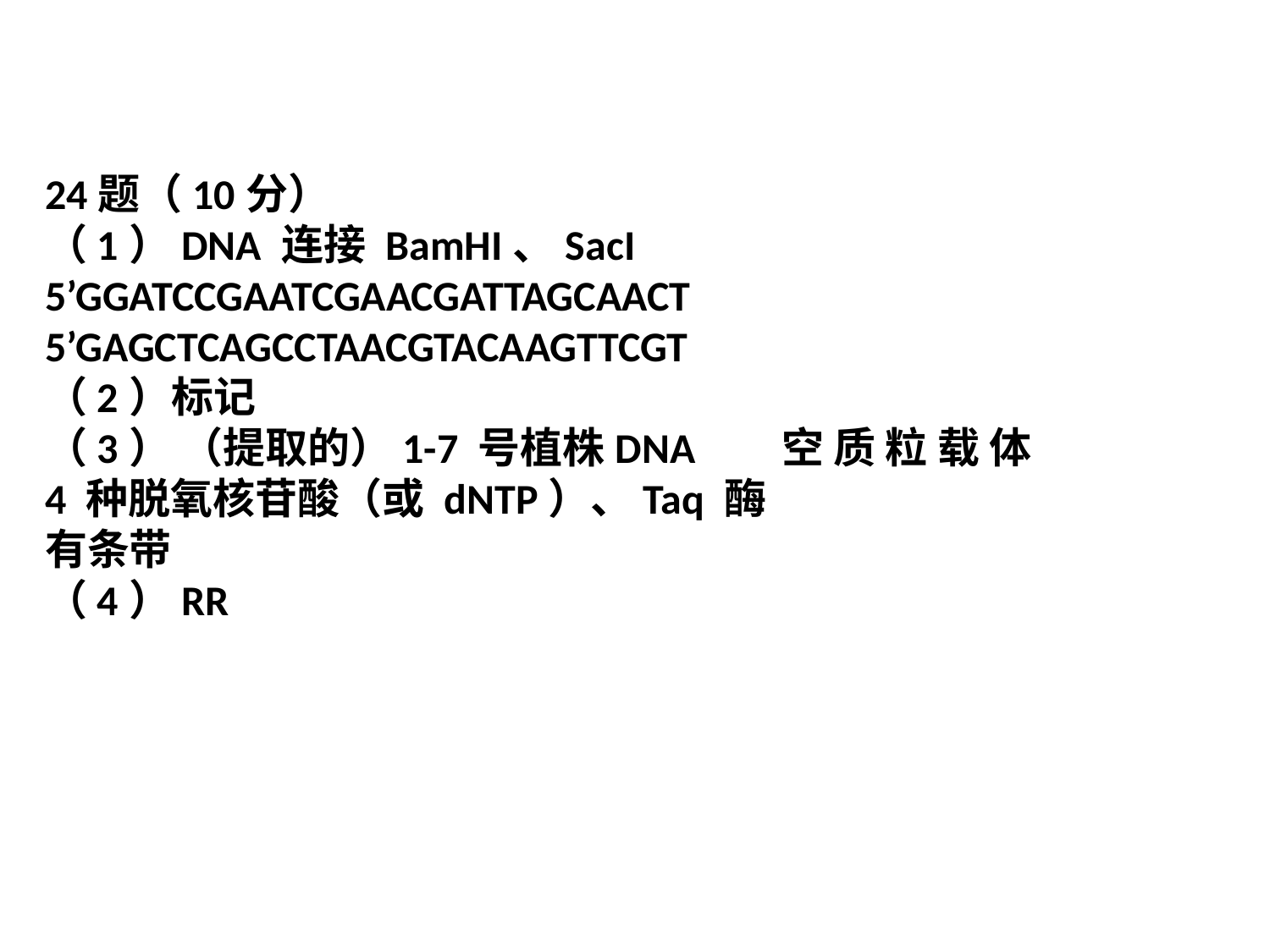

24题（10分）
（1）DNA 连接 BamHI、SacI
5’GGATCCGAATCGAACGATTAGCAACT
5’GAGCTCAGCCTAACGTACAAGTTCGT
（2）标记
（3） （提取的）1-7 号植株DNA        空 质 粒 载 体
4 种脱氧核苷酸（或 dNTP）、Taq 酶
有条带
（4）RR